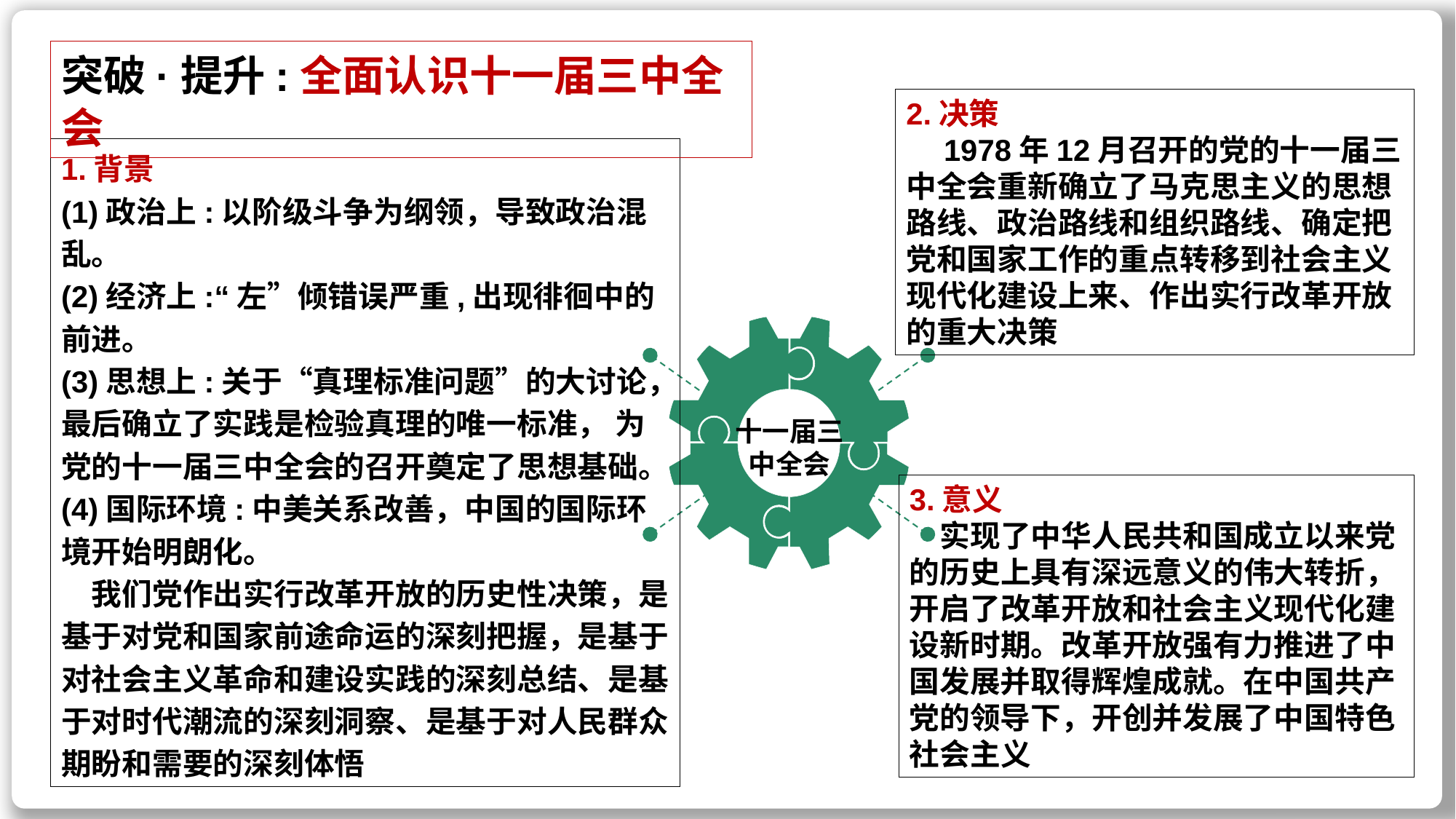

一、公有制经济（为什么、怎么办）
1.为什么要毫不动摇巩固发展公有制经济？
【答题要点】：生产资料所有制+公有制为主体的地位+公有制为主体的作用
【答题模板】
①我国坚持以公有制主体、多种所有制经济共同发展的生产资料所有制，这是中国特色社会主义制度的重要支柱，也是社会主义市场经济体制的根基，体现了中国特色社会主义制度的优越性。
② 以公有制为主体是社会主义经济制度根本特征，公有制经济是社会主义经济制度的基础。
③坚持公有制为主体是促进生产力发展根本要求，有利于推动经济持续发展；是实现共同富裕根本前提，有利于人民共享发展成果。
突破·提升:全面认识十一届三中全会
2.决策
　1978年12月召开的党的十一届三中全会重新确立了马克思主义的思想路线、政治路线和组织路线、确定把党和国家工作的重点转移到社会主义现代化建设上来、作出实行改革开放的重大决策
1.背景
(1)政治上:以阶级斗争为纲领，导致政治混乱。
(2)经济上:“左”倾错误严重,出现徘徊中的前进。
(3)思想上:关于“真理标准问题”的大讨论，最后确立了实践是检验真理的唯一标准， 为党的十一届三中全会的召开奠定了思想基础。
(4)国际环境:中美关系改善，中国的国际环境开始明朗化。
　我们党作出实行改革开放的历史性决策，是基于对党和国家前途命运的深刻把握，是基于对社会主义革命和建设实践的深刻总结、是基于对时代潮流的深刻洞察、是基于对人民群众期盼和需要的深刻体悟

十一届三
中全会
3.意义
　实现了中华人民共和国成立以来党的历史上具有深远意义的伟大转折，开启了改革开放和社会主义现代化建设新时期。改革开放强有力推进了中国发展并取得辉煌成就。在中国共产党的领导下，开创并发展了中国特色社会主义